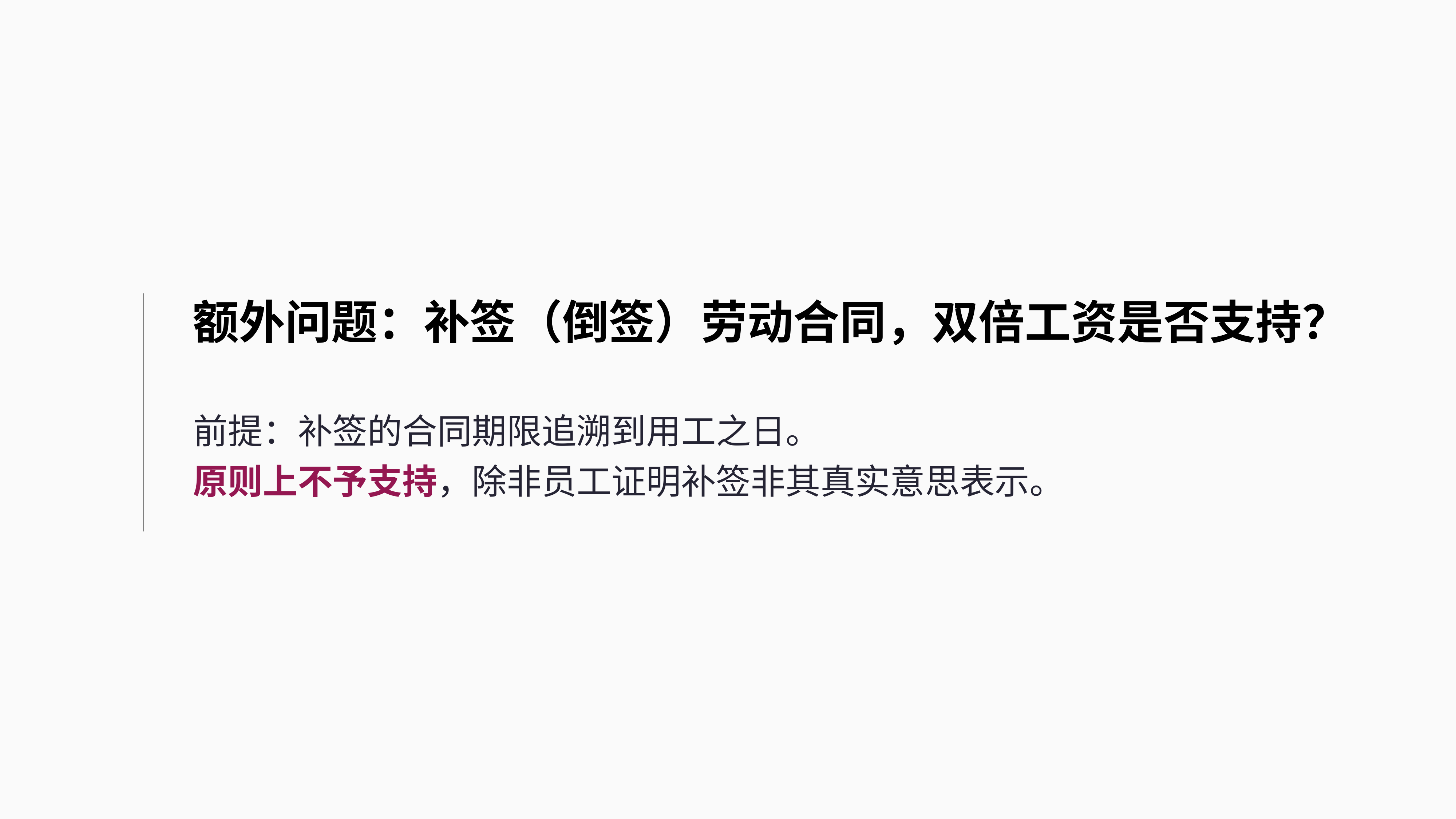

额外问题：补签（倒签）劳动合同，双倍工资是否支持？

前提：补签的合同期限追溯到用工之日。
原则上不予支持，除非员工证明补签非其真实意思表示。